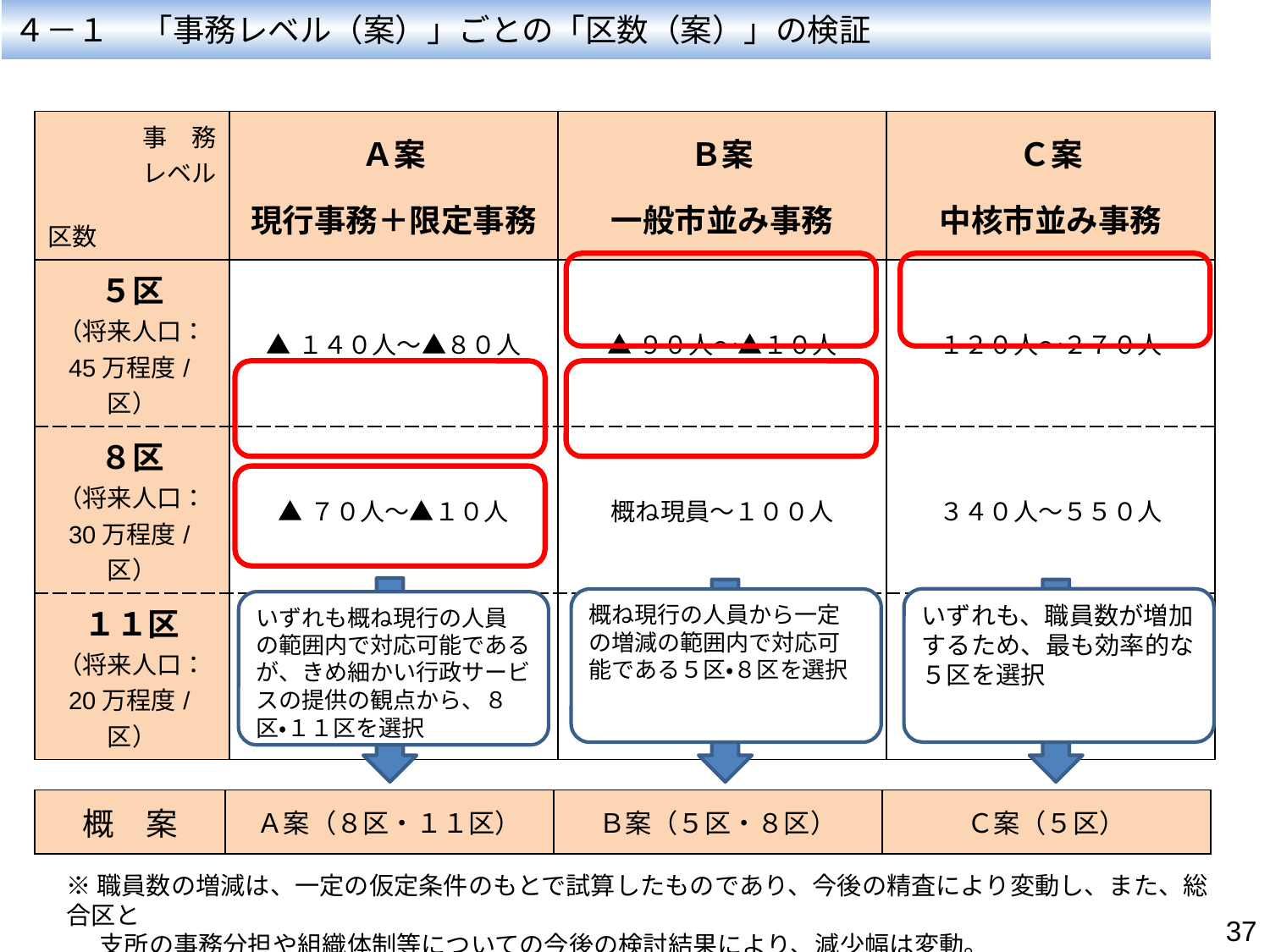

４－１　「事務レベル（案）」ごとの「区数（案）」の検証
| 事　務 レベル 区数 | Ａ案 現行事務＋限定事務 | Ｂ案 一般市並み事務 | Ｃ案 中核市並み事務 |
| --- | --- | --- | --- |
| ５区 （将来人口： 45万程度/区） | ▲１４０人～▲８０人 | ▲９０人～▲１０人 | １２０人～２７０人 |
| ８区 （将来人口： 30万程度/区） | ▲７０人～▲１０人 | 概ね現員～１００人 | ３４０人～５５０人 |
| １１区 （将来人口： 20万程度/区） | ▲３０人～５０人 | ８０人～２００人 | ５４０人～８２０人 |

いずれも、職員数が増加するため、最も効率的な５区を選択
概ね現行の人員から一定の増減の範囲内で対応可能である５区・８区を選択

いずれも概ね現行の人員の範囲内で対応可能であるが、きめ細かい行政サービスの提供の観点から、８区・１１区を選択

| 概　案 | Ａ案（８区・１１区） | Ｂ案（５区・８区） | Ｃ案（５区） |
| --- | --- | --- | --- |
※職員数の増減は、一定の仮定条件のもとで試算したものであり、今後の精査により変動し、また、総合区と
     支所の事務分担や組織体制等についての今後の検討結果により、減少幅は変動。

37